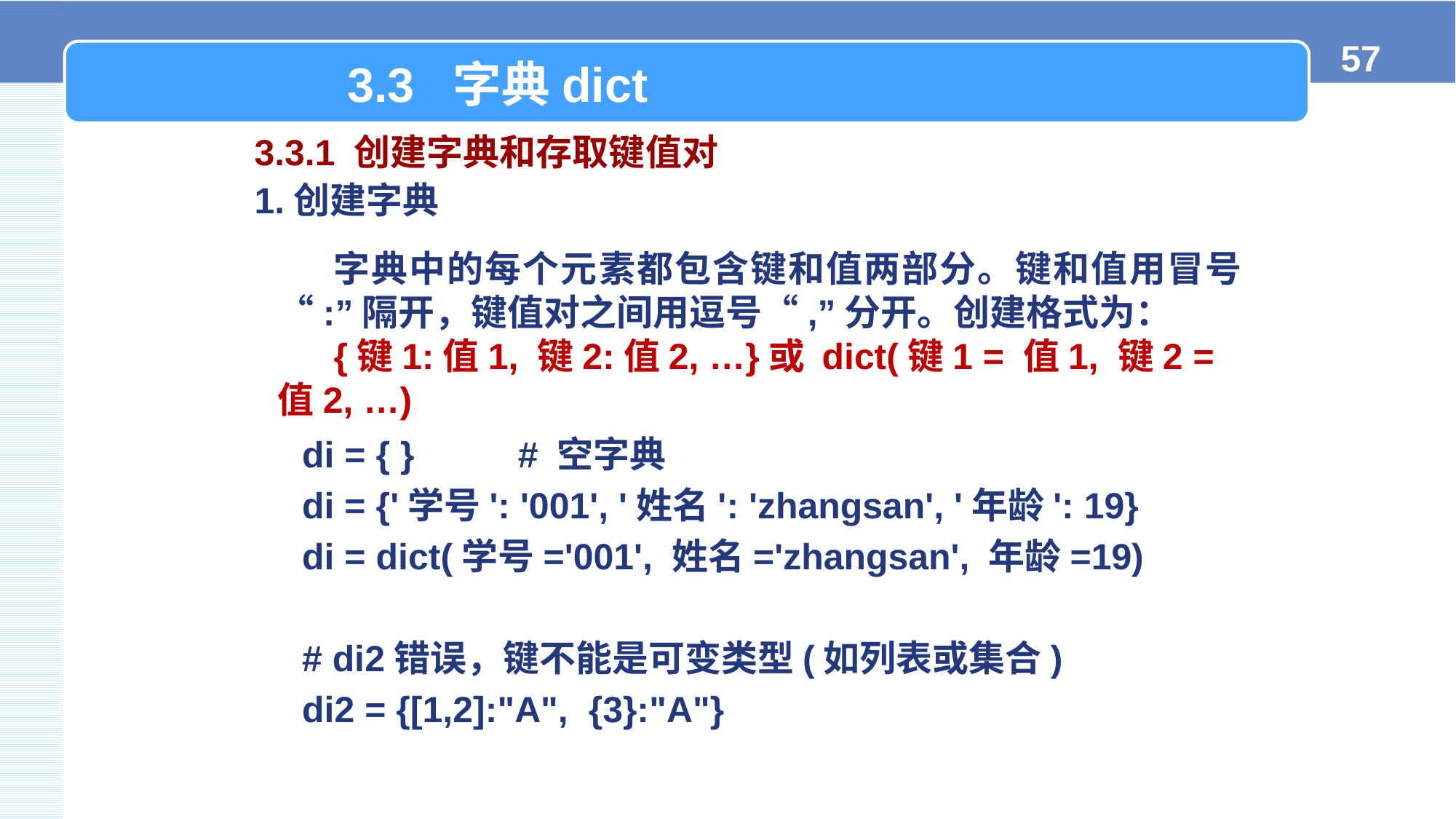

3.3  字典dict
3.3.1 创建字典和存取键值对
1.创建字典
字典中的每个元素都包含键和值两部分。键和值用冒号“:”隔开，键值对之间用逗号“,”分开。创建格式为：
{键1:值1, 键2:值2, …}或 dict(键1 = 值1, 键2 = 值2, …)
di = { }	# 空字典
di = {'学号': '001', '姓名': 'zhangsan', '年龄': 19}
di = dict(学号='001', 姓名='zhangsan', 年龄=19)

# di2错误，键不能是可变类型(如列表或集合)
di2 = {[1,2]:"A",  {3}:"A"}